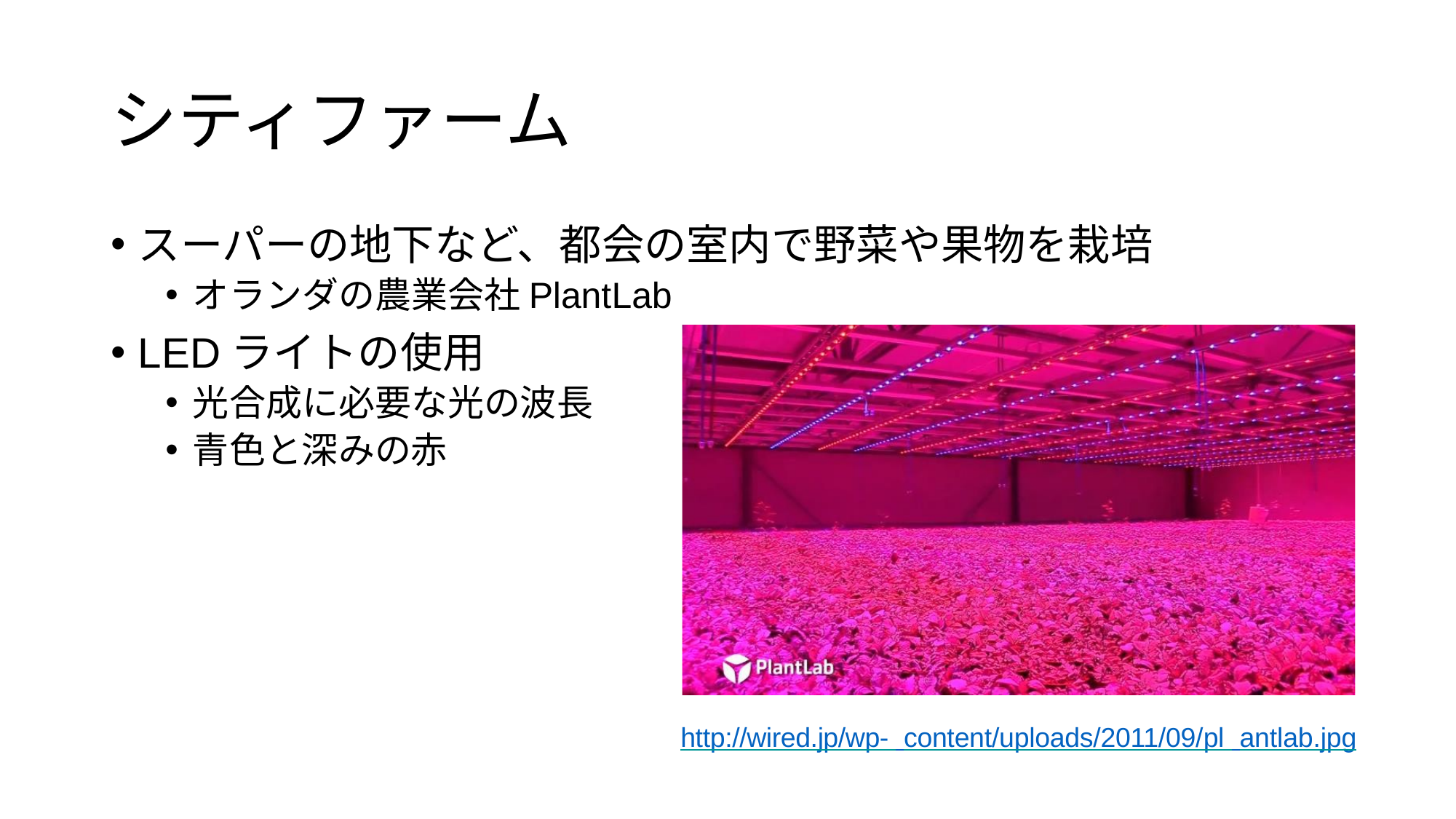

# シティファーム
スーパーの地下など、都会の室内で野菜や果物を栽培
オランダの農業会社PlantLab
LEDライトの使用
光合成に必要な光の波長
青色と深みの赤

http://wired.jp/wp-  content/uploads/2011/09/pl  antlab.jpg